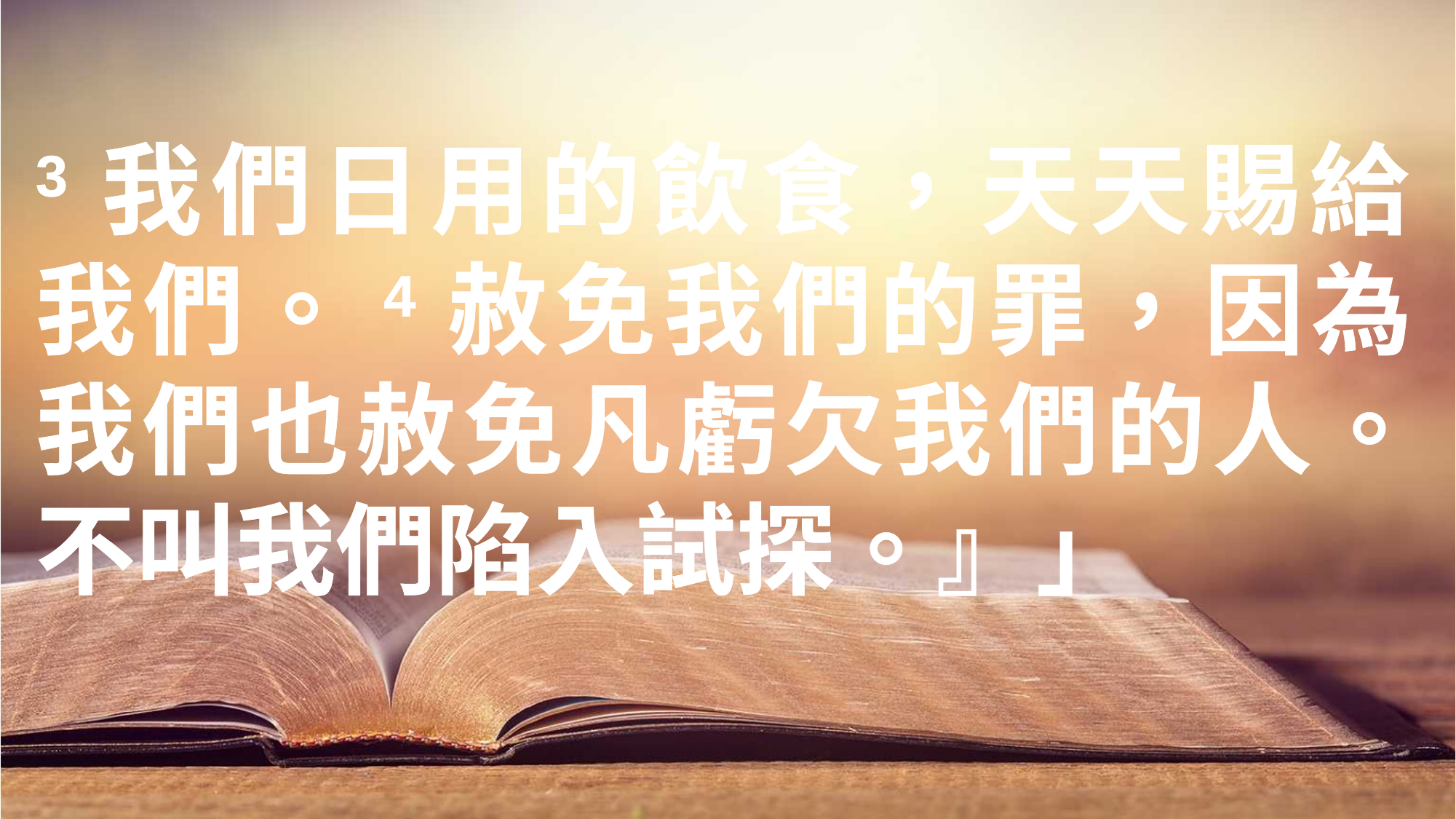

3我們日用的飲食，天天賜給
我們。4赦免我們的罪，因為
我們也赦免凡虧欠我們的人。不叫我們陷入試探。』」